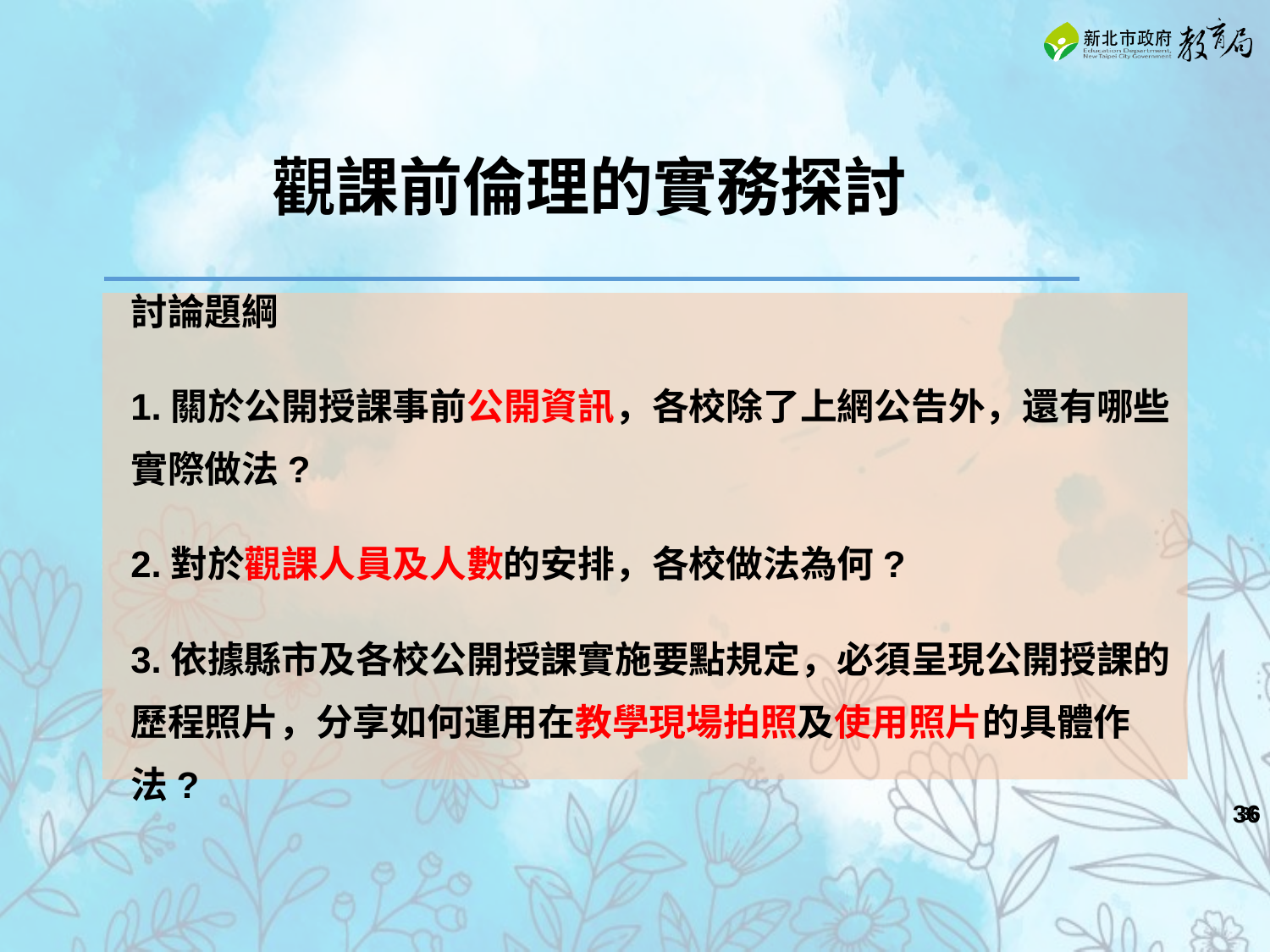

觀課前倫理的實務探討
討論題綱
1.關於公開授課事前公開資訊，各校除了上網公告外，還有哪些實際做法?
2.對於觀課人員及人數的安排，各校做法為何?
3.依據縣市及各校公開授課實施要點規定，必須呈現公開授課的歷程照片，分享如何運用在教學現場拍照及使用照片的具體作法?
36
36